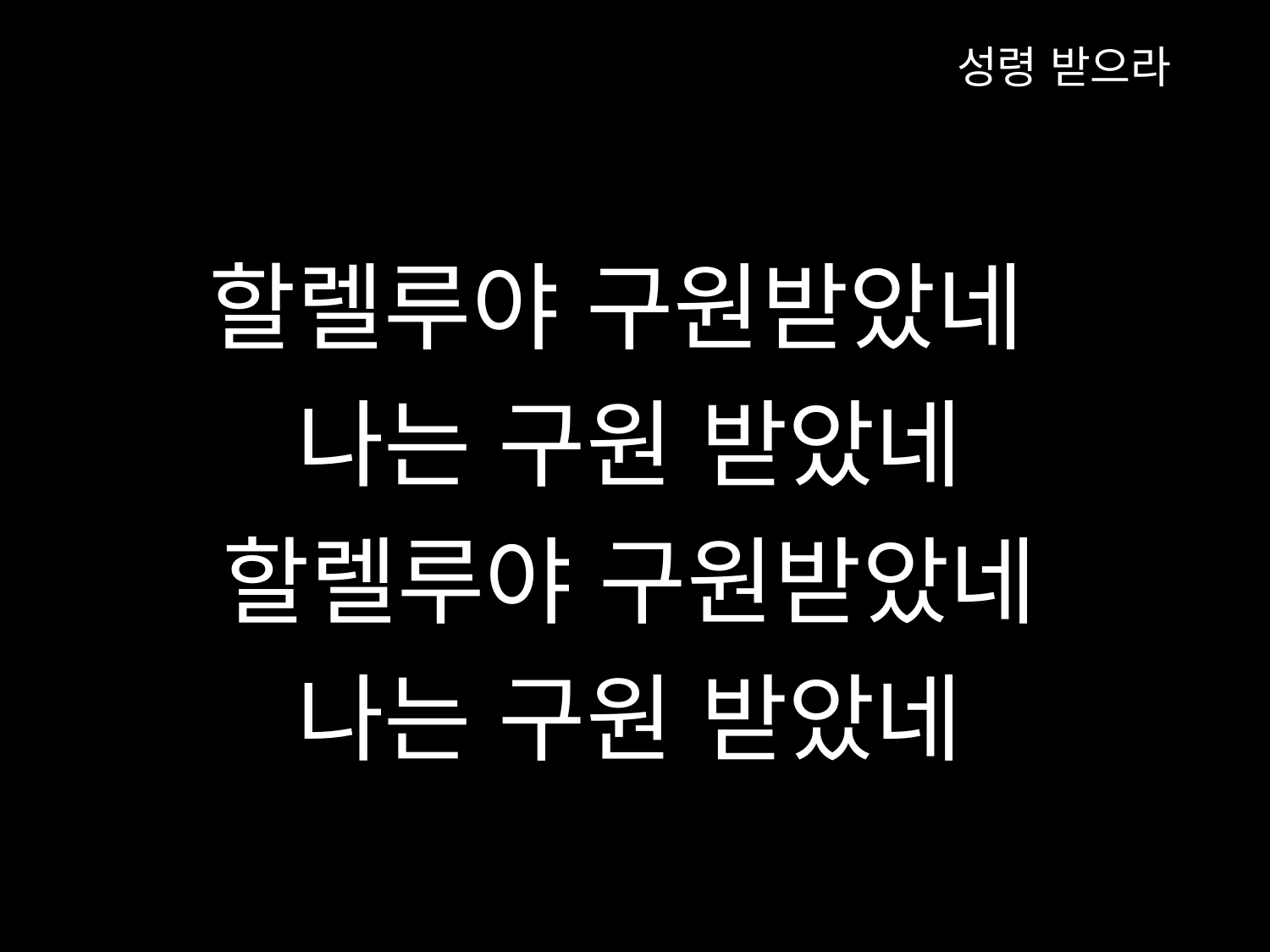

성령 받으라
할렐루야 구원받았네
나는 구원 받았네
할렐루야 구원받았네
나는 구원 받았네